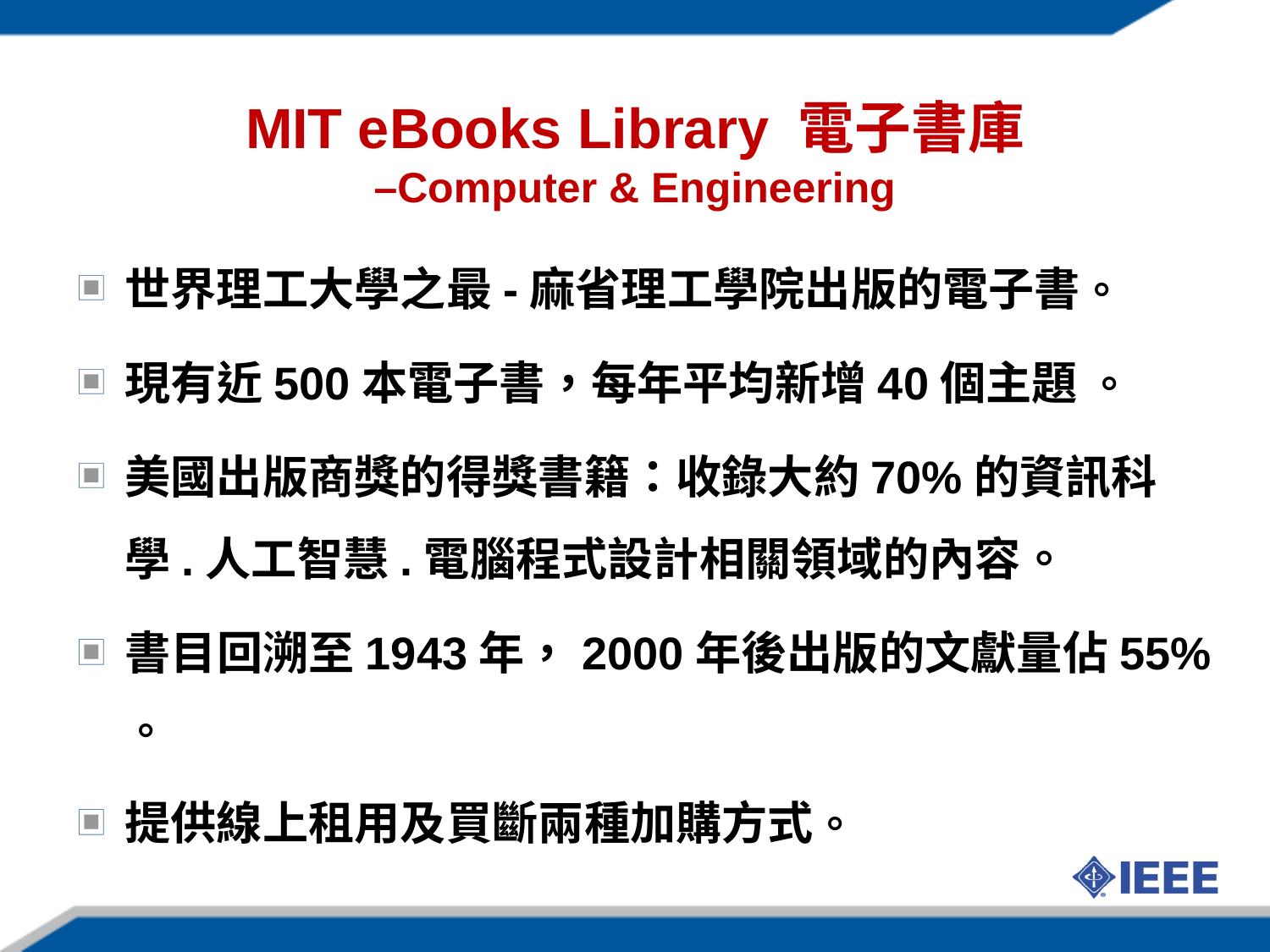

MIT eBooks Library 電子書庫
–Computer & Engineering
世界理工大學之最-麻省理工學院出版的電子書。
現有近500本電子書，每年平均新增40個主題 。
美國出版商獎的得獎書籍：收錄大約70%的資訊科學.人工智慧.電腦程式設計相關領域的內容。
書目回溯至1943年，2000年後出版的文獻量佔55% 。
提供線上租用及買斷兩種加購方式。